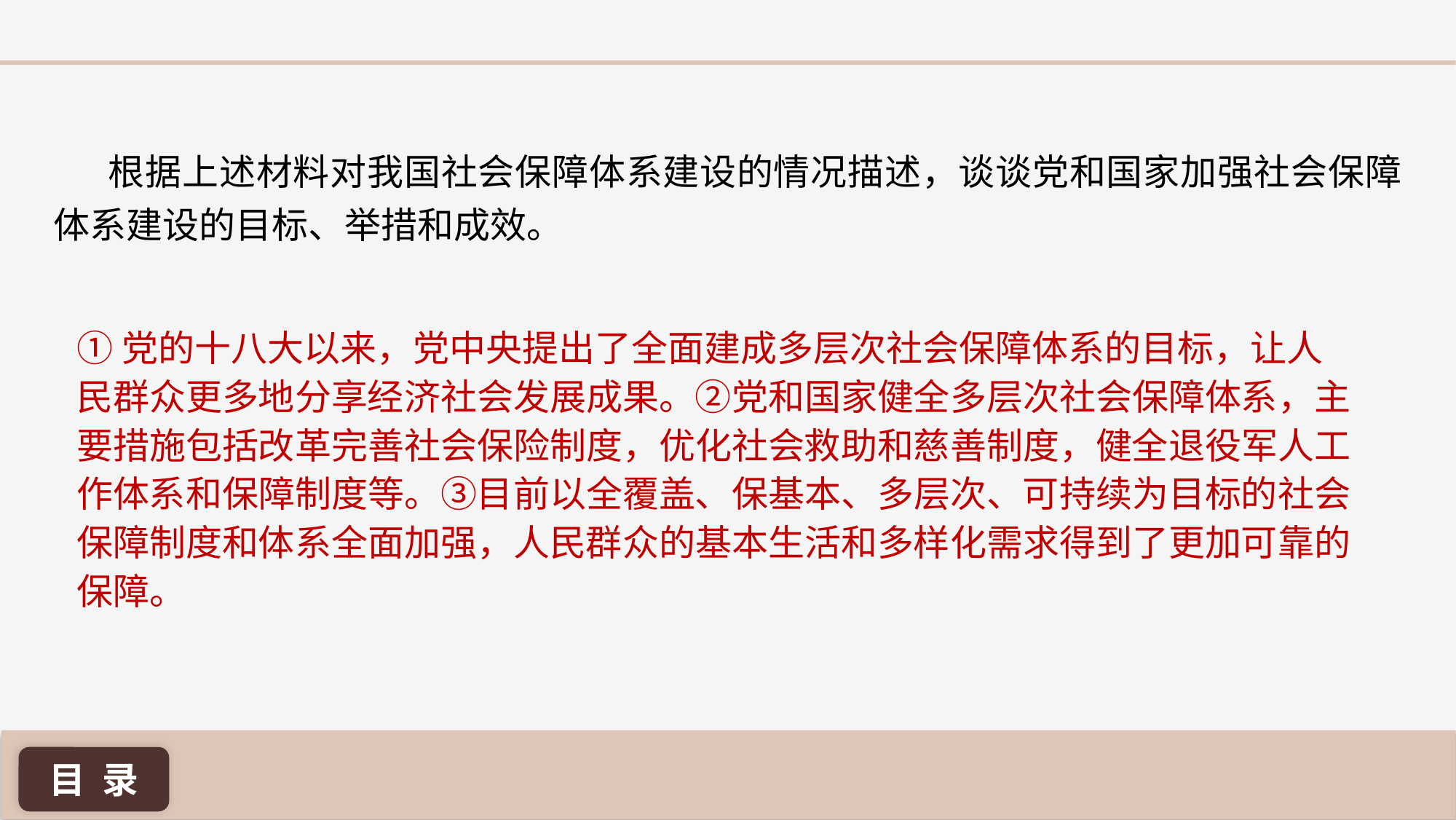

根据上述材料对我国社会保障体系建设的情况描述，谈谈党和国家加强社会保障体系建设的目标、举措和成效。
①党的十八大以来，党中央提出了全面建成多层次社会保障体系的目标，让人民群众更多地分享经济社会发展成果。②党和国家健全多层次社会保障体系，主要措施包括改革完善社会保险制度，优化社会救助和慈善制度，健全退役军人工作体系和保障制度等。③目前以全覆盖、保基本、多层次、可持续为目标的社会保障制度和体系全面加强，人民群众的基本生活和多样化需求得到了更加可靠的保障。